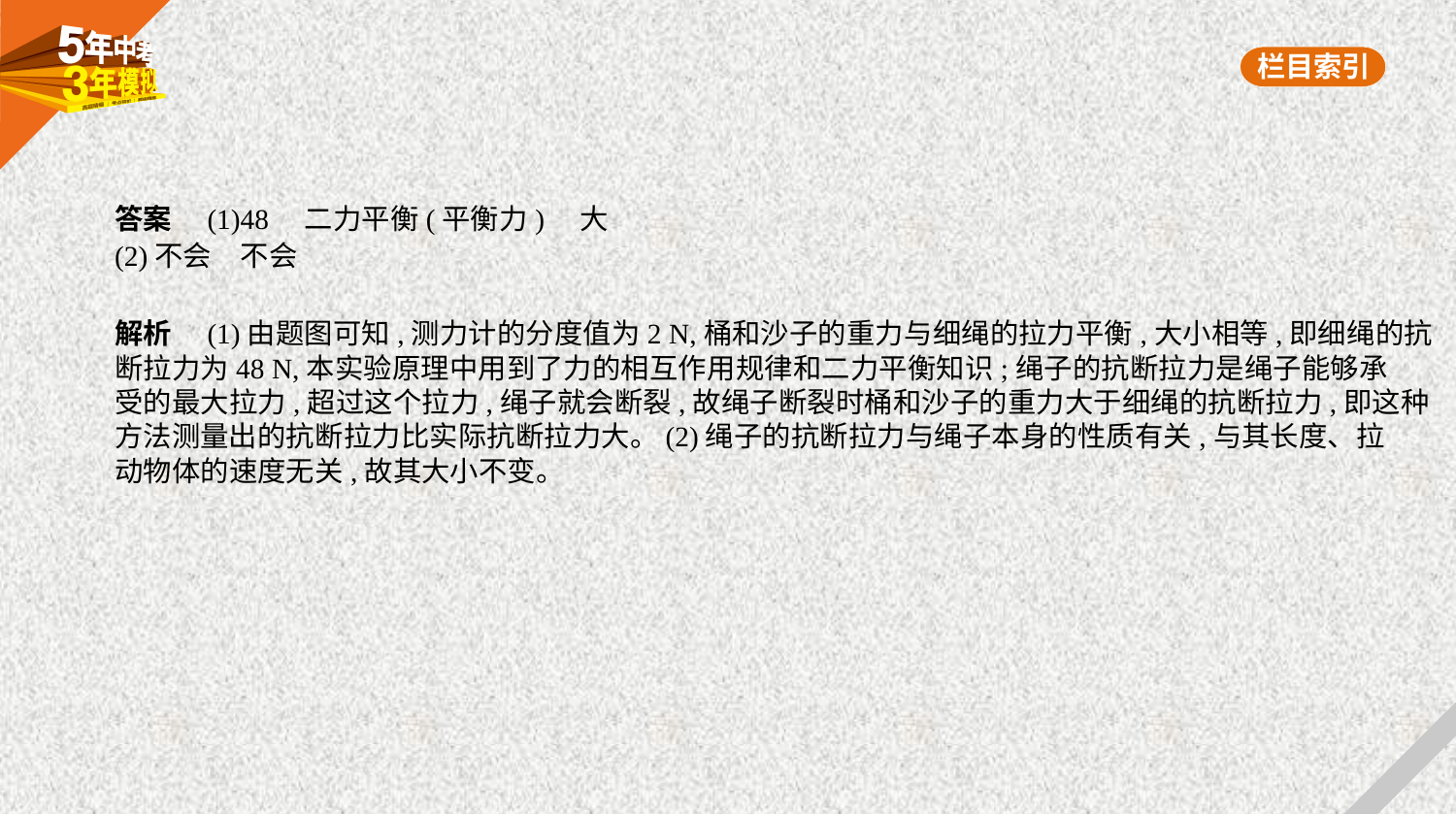

答案　(1)48　二力平衡(平衡力)　大
(2)不会　不会
解析　(1)由题图可知,测力计的分度值为2 N,桶和沙子的重力与细绳的拉力平衡,大小相等,即细绳的抗
断拉力为48 N,本实验原理中用到了力的相互作用规律和二力平衡知识;绳子的抗断拉力是绳子能够承
受的最大拉力,超过这个拉力,绳子就会断裂,故绳子断裂时桶和沙子的重力大于细绳的抗断拉力,即这种
方法测量出的抗断拉力比实际抗断拉力大。(2)绳子的抗断拉力与绳子本身的性质有关,与其长度、拉
动物体的速度无关,故其大小不变。